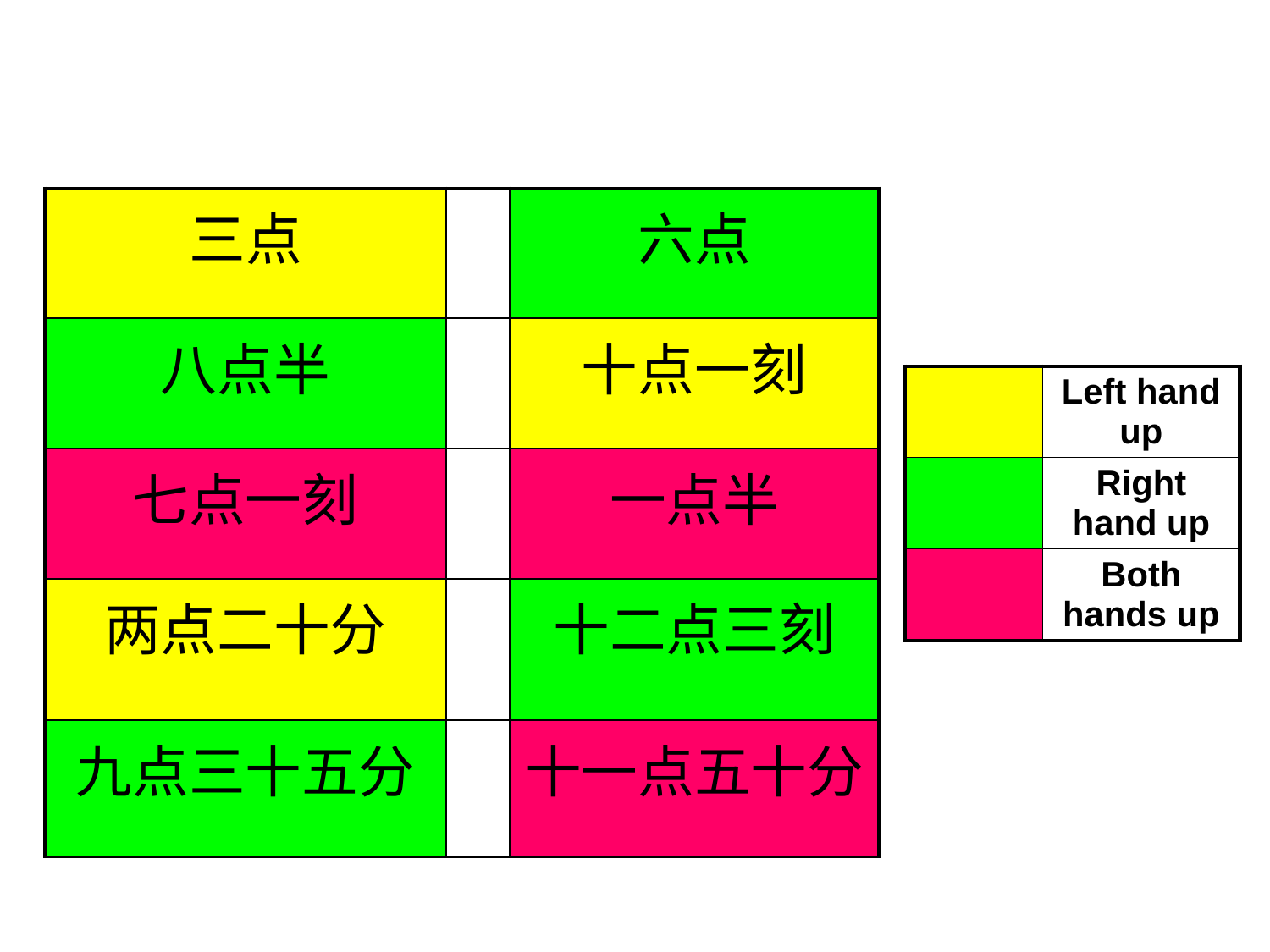

| 三点 |  | 六点 |
| --- | --- | --- |
| 八点半 |  | 十点一刻 |
| 七点一刻 |  | 一点半 |
| 两点二十分 |  | 十二点三刻 |
| 九点三十五分 |  | 十一点五十分 |
|  | Left hand up |
| --- | --- |
|  | Right hand up |
|  | Both hands up |